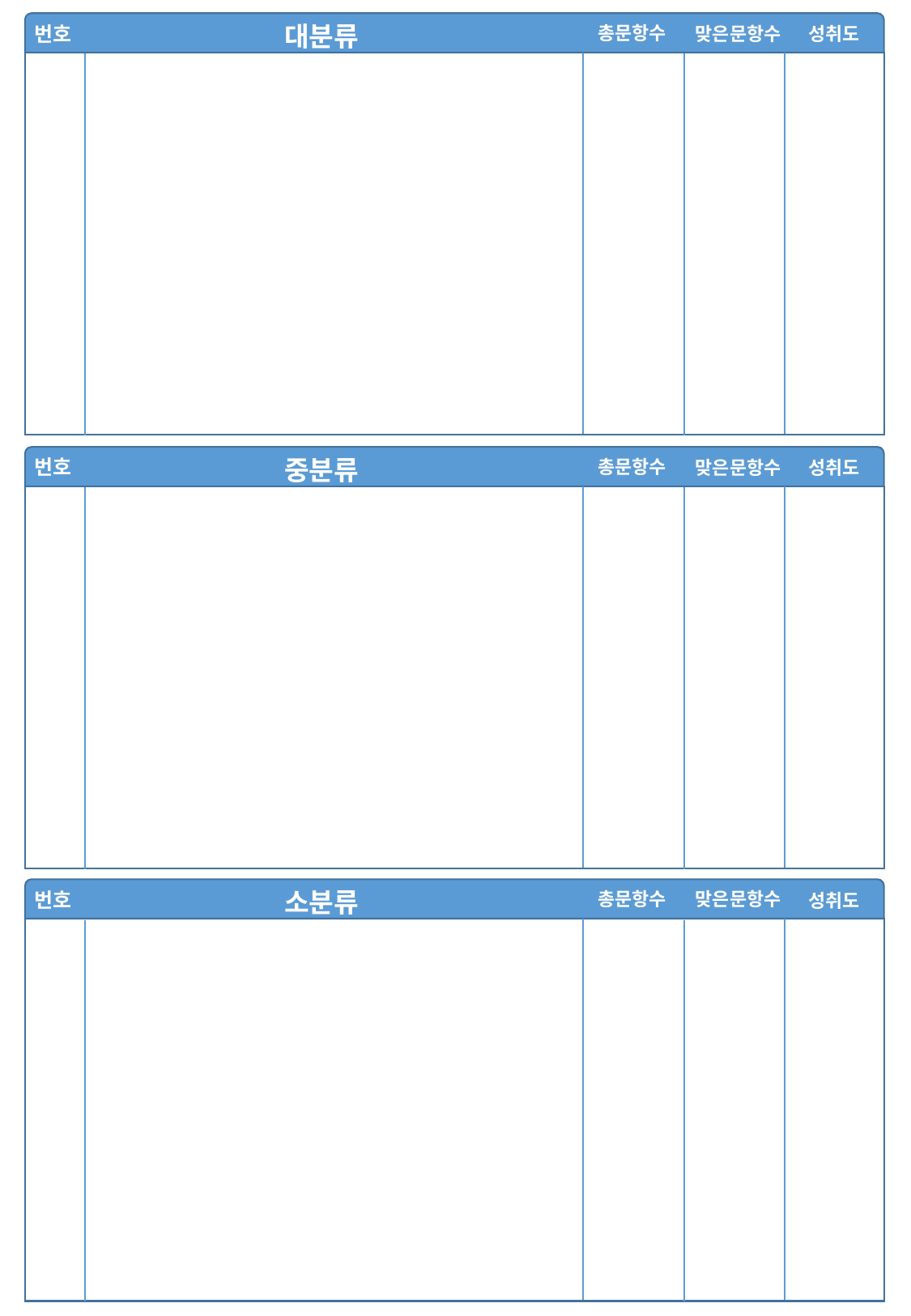

대분류
번호
총문항수
맞은문항수
성취도

중분류
번호
총문항수
맞은문항수
성취도

소분류
번호
총문항수
맞은문항수
성취도